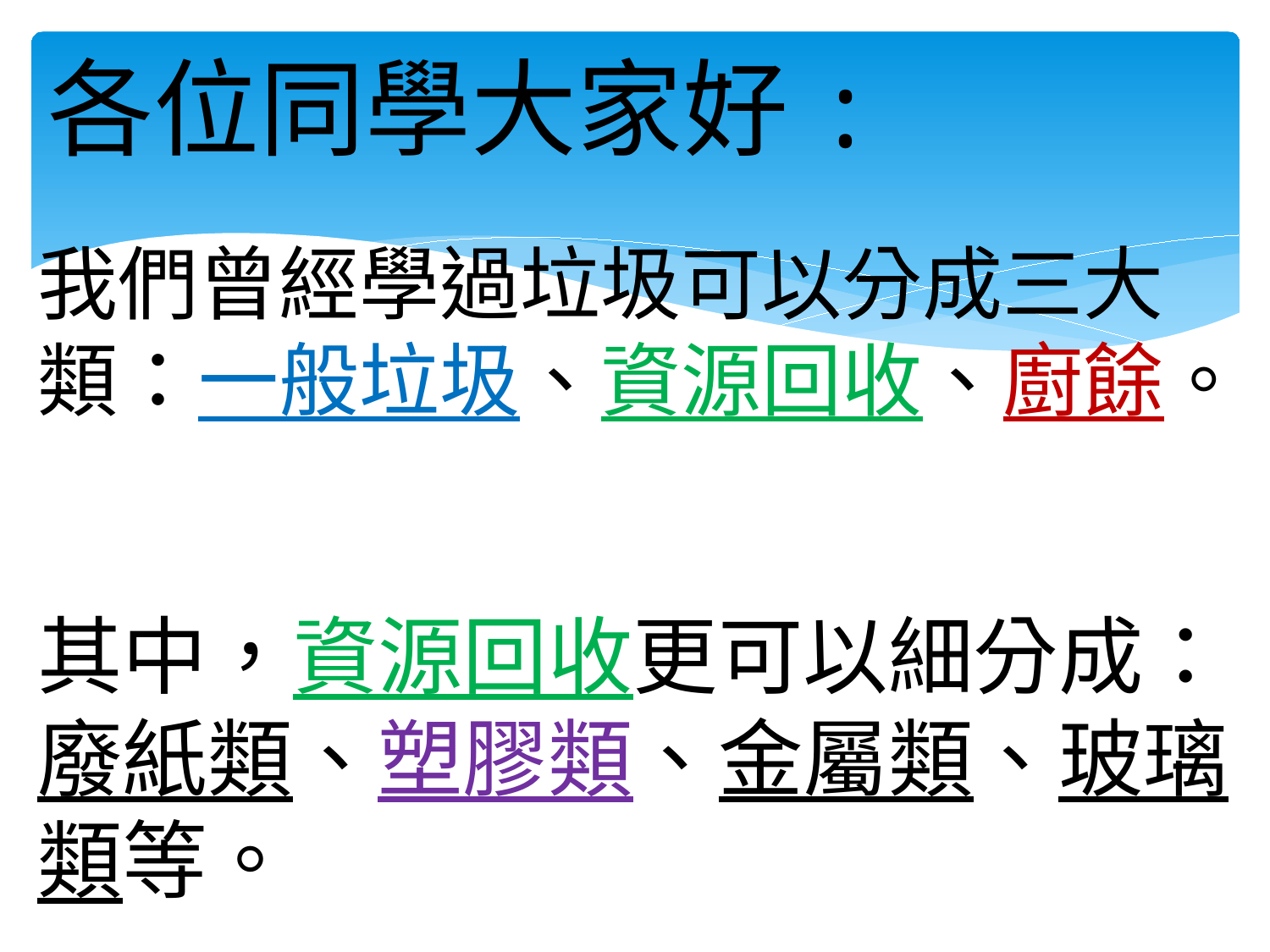

各位同學大家好:
# 我們曾經學過垃圾可以分成三大類：一般垃圾、資源回收、廚餘。 其中，資源回收更可以細分成： 廢紙類、塑膠類、金屬類、玻璃類等。